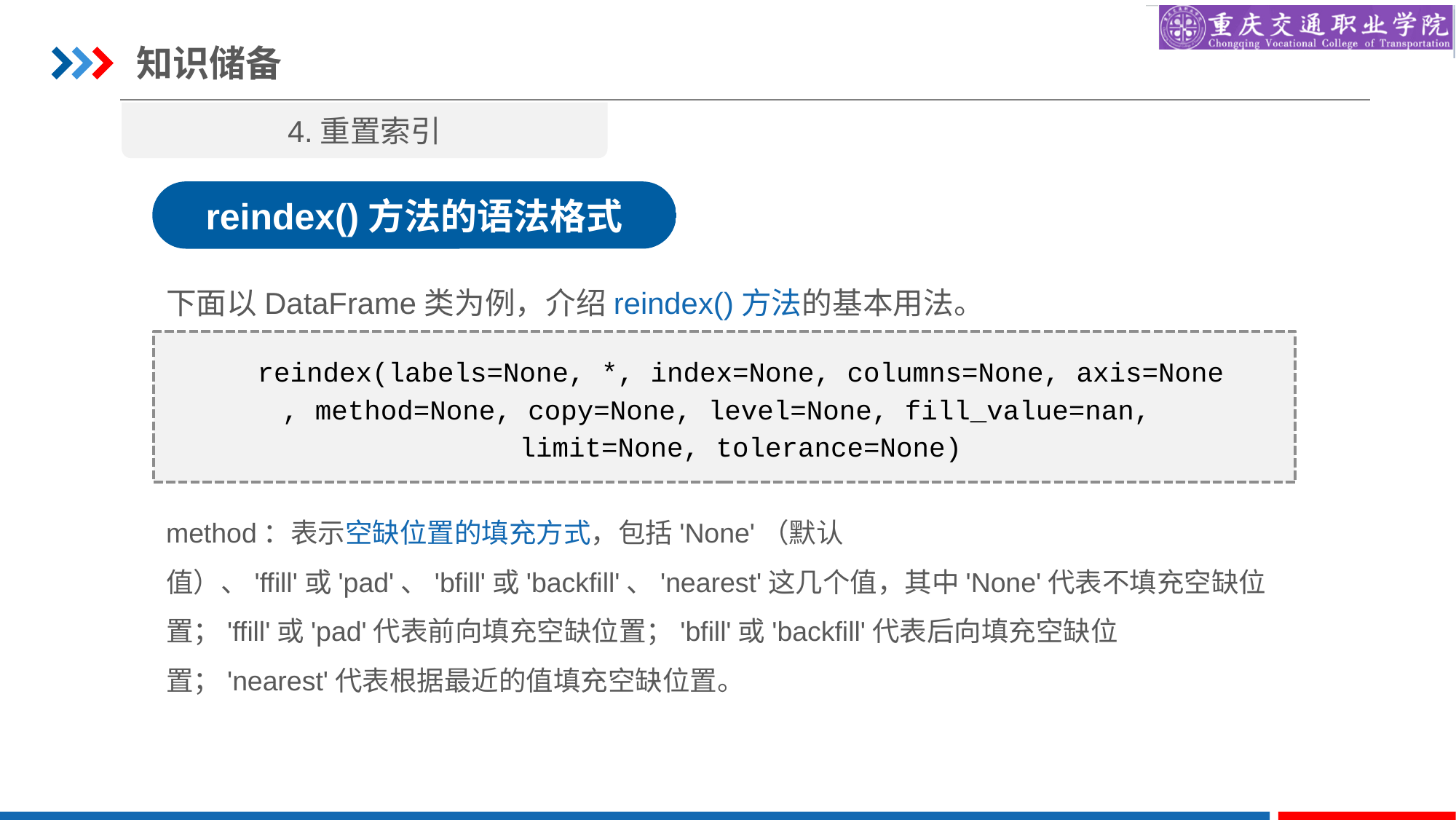

知识储备

4.重置索引
reindex()方法的语法格式
下面以DataFrame类为例，介绍reindex()方法的基本用法。

reindex(labels=None, *, index=None, columns=None, axis=None, method=None, copy=None, level=None, fill_value=nan,
limit=None, tolerance=None)
method：表示空缺位置的填充方式，包括'None'（默认值）、'ffill'或'pad'、'bfill'或'backfill'、'nearest'这几个值，其中'None'代表不填充空缺位置；'ffill'或'pad'代表前向填充空缺位置；'bfill'或'backfill'代表后向填充空缺位置；'nearest'代表根据最近的值填充空缺位置。